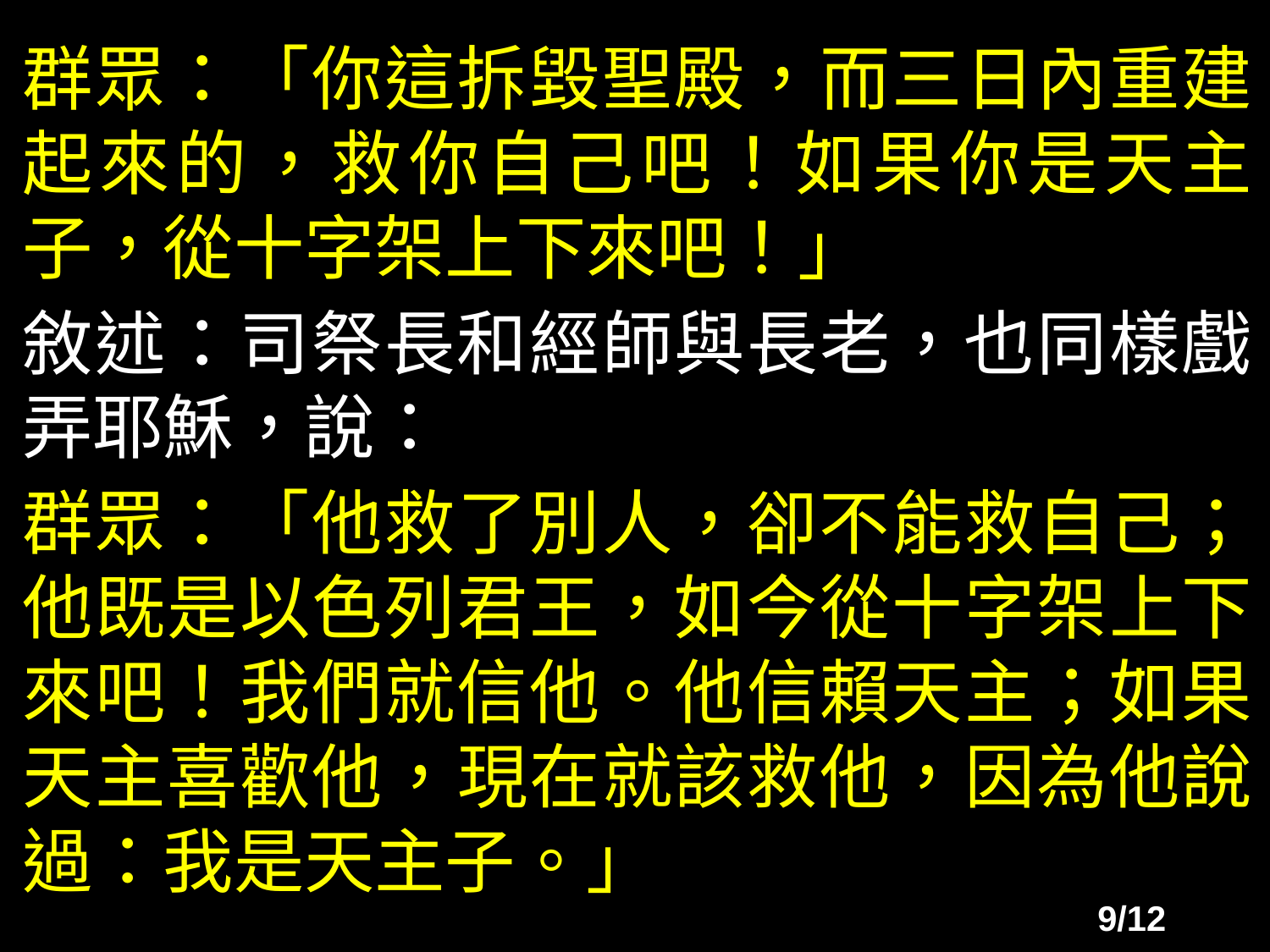

群眾：「你這拆毀聖殿，而三日內重建起來的，救你自己吧！如果你是天主子，從十字架上下來吧！」
敘述：司祭長和經師與長老，也同樣戲弄耶穌，說：
群眾：「他救了別人，卻不能救自己；他既是以色列君王，如今從十字架上下來吧！我們就信他。他信賴天主；如果天主喜歡他，現在就該救他，因為他說過：我是天主子。」
9/12